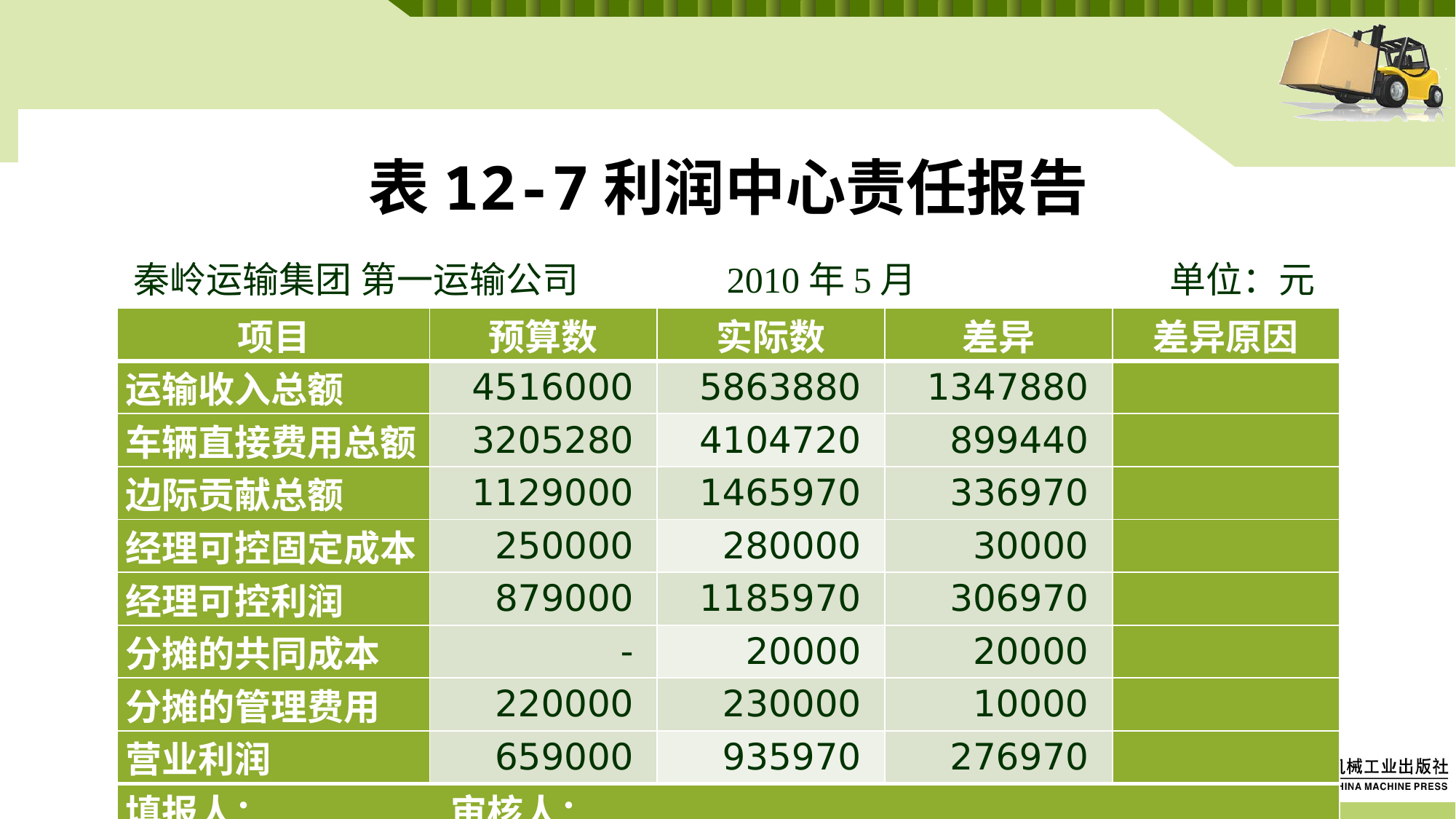

# 表12-7利润中心责任报告
秦岭运输集团 第一运输公司                 2010年5月                               单位：元
| 项目 | 预算数 | 实际数 | 差异 | 差异原因 |
| --- | --- | --- | --- | --- |
| 运输收入总额 | 4516000 | 5863880 | 1347880 |  |
| 车辆直接费用总额 | 3205280 | 4104720 | 899440 |  |
| 边际贡献总额 | 1129000 | 1465970 | 336970 |  |
| 经理可控固定成本 | 250000 | 280000 | 30000 |  |
| 经理可控利润 | 879000 | 1185970 | 306970 |  |
| 分摊的共同成本 | - | 20000 | 20000 |  |
| 分摊的管理费用 | 220000 | 230000 | 10000 |  |
| 营业利润 | 659000 | 935970 | 276970 |  |
| 填报人： 审核人： |  |  |  |  |